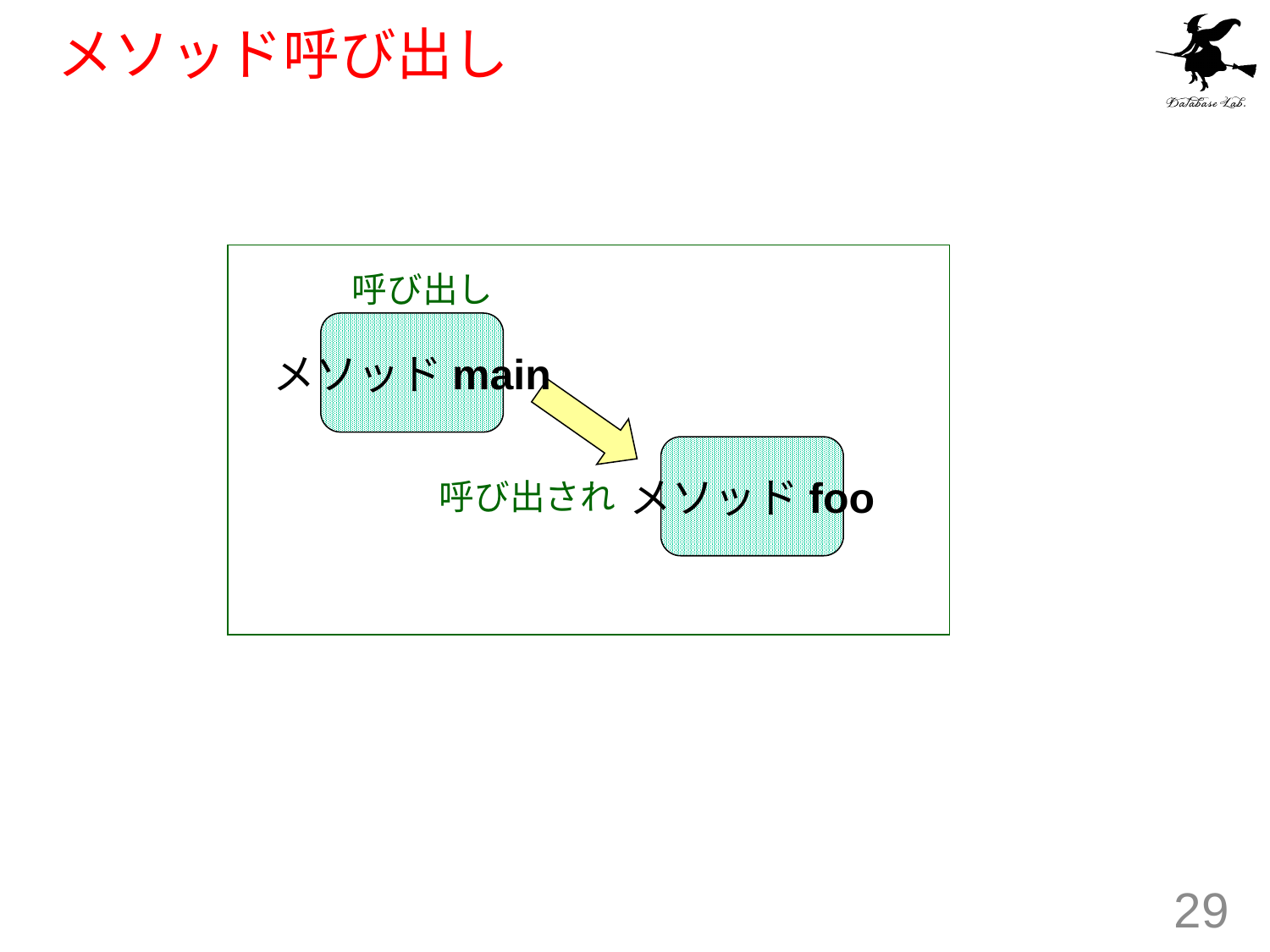

# メソッド呼び出し

呼び出し
メソッドmain

メソッドfoo
呼び出され
29